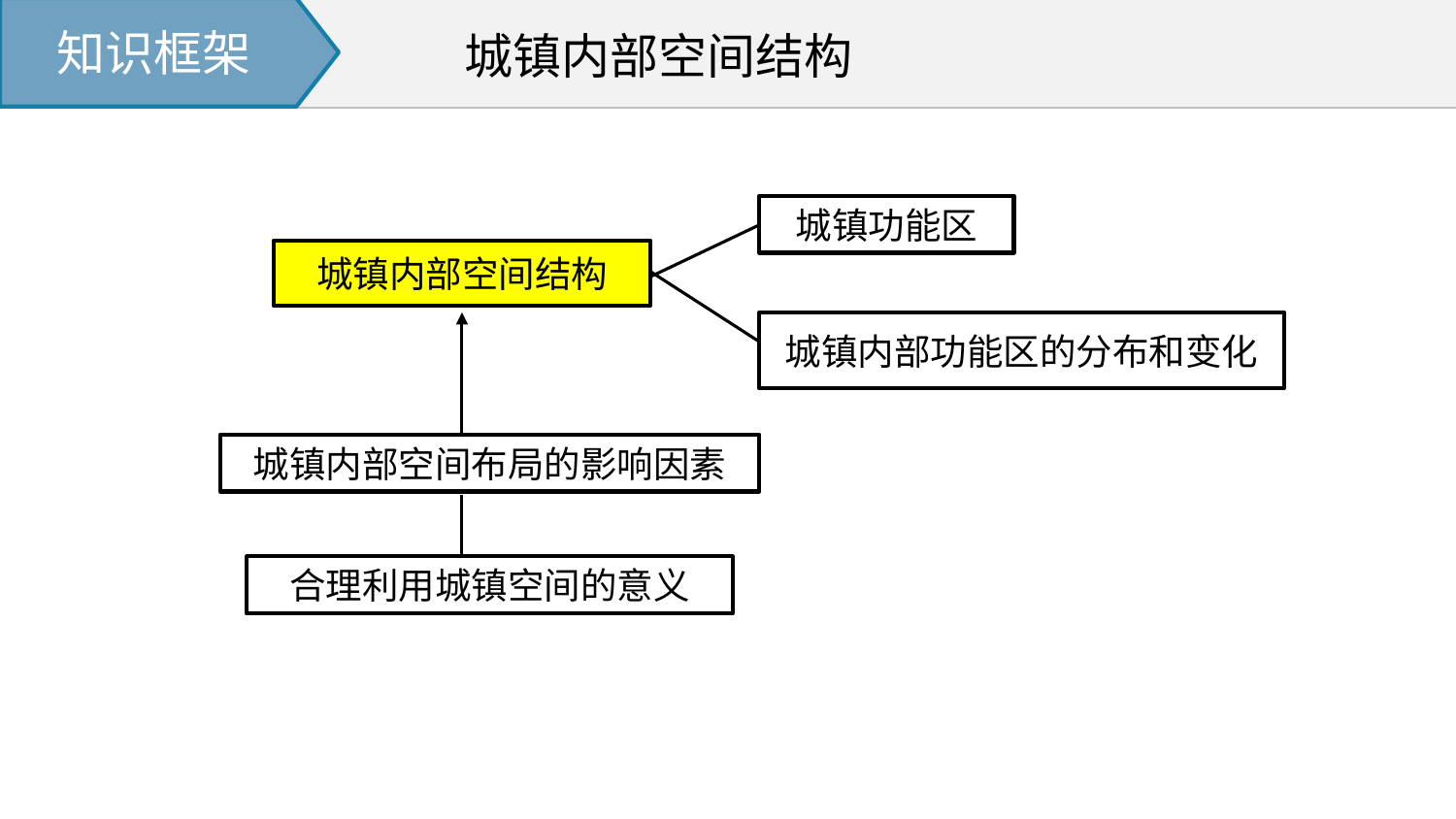

城镇内部空间结构
# 知识框架
城镇功能区
城镇内部空间结构
城镇内部功能区的分布和变化
城镇内部空间布局的影响因素
合理利用城镇空间的意义